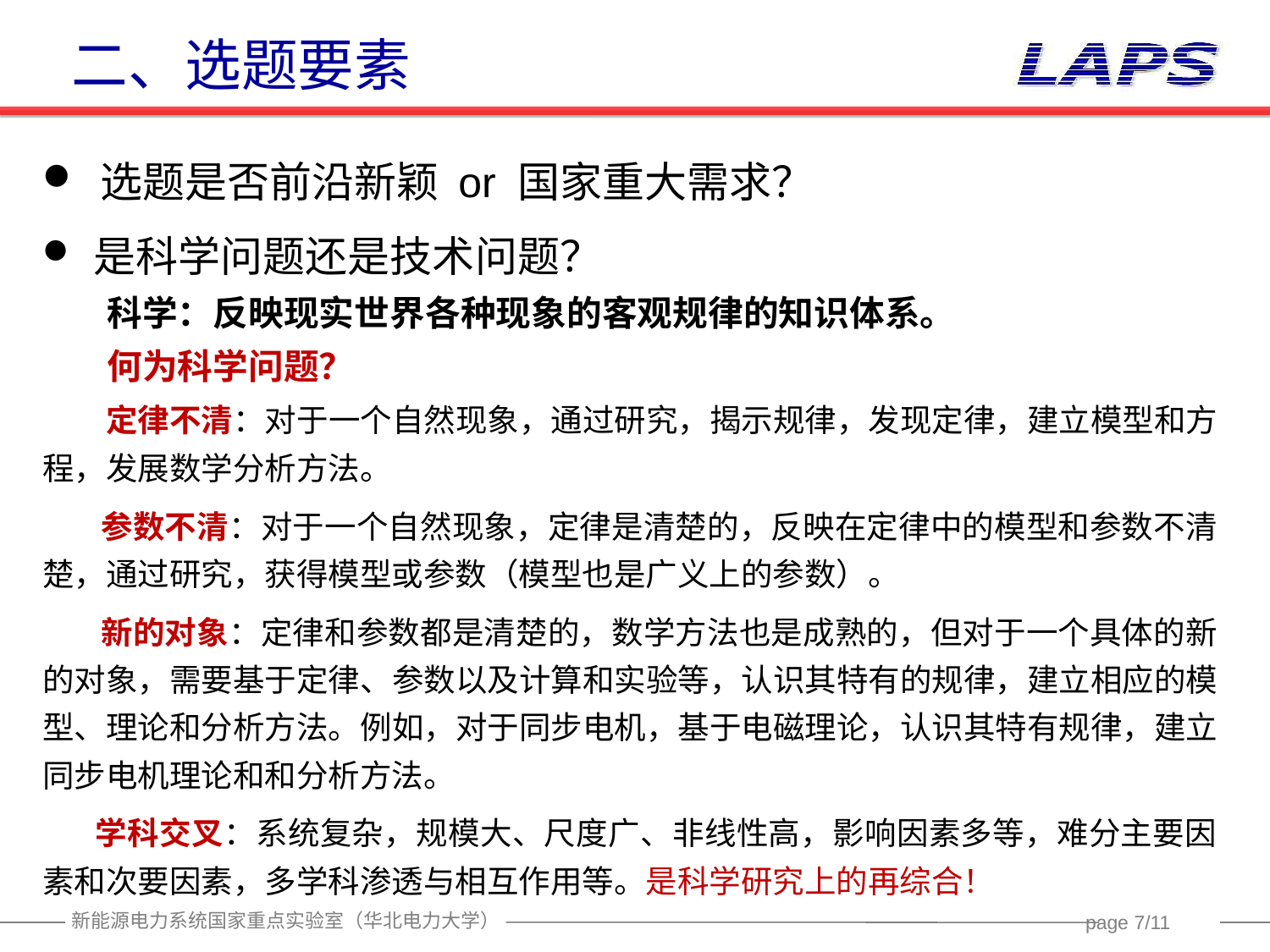

二、选题要素
 选题是否前沿新颖 or 国家重大需求？
 是科学问题还是技术问题？
       科学：反映现实世界各种现象的客观规律的知识体系。
       何为科学问题？
       定律不清：对于一个自然现象，通过研究，揭示规律，发现定律，建立模型和方程，发展数学分析方法。
       参数不清：对于一个自然现象，定律是清楚的，反映在定律中的模型和参数不清楚，通过研究，获得模型或参数（模型也是广义上的参数）。
       新的对象：定律和参数都是清楚的，数学方法也是成熟的，但对于一个具体的新的对象，需要基于定律、参数以及计算和实验等，认识其特有的规律，建立相应的模型、理论和分析方法。例如，对于同步电机，基于电磁理论，认识其特有规律，建立同步电机理论和和分析方法。
      学科交叉：系统复杂，规模大、尺度广、非线性高，影响因素多等，难分主要因素和次要因素，多学科渗透与相互作用等。是科学研究上的再综合！